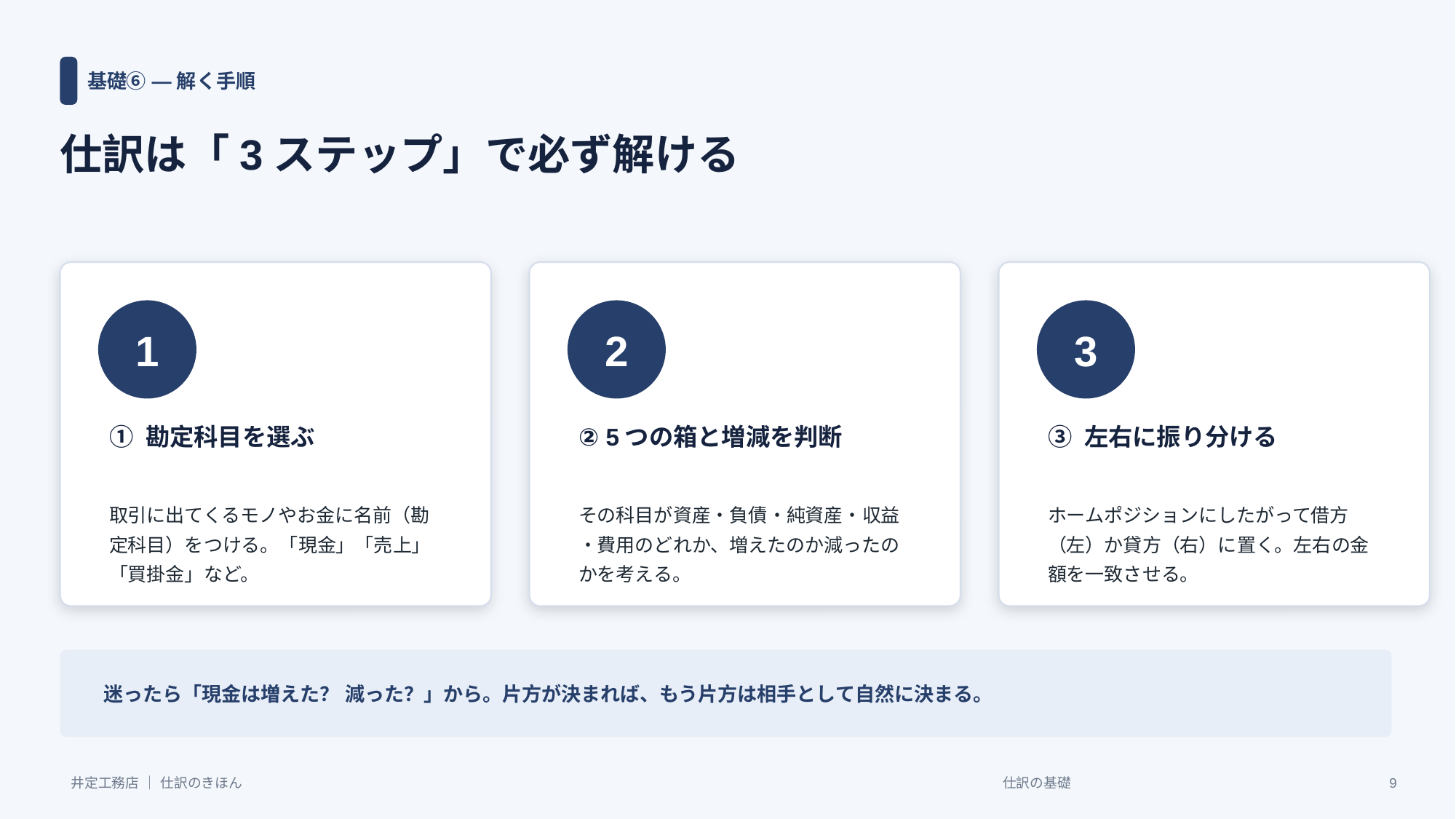

基礎⑥ ― 解く手順
仕訳は「3ステップ」で必ず解ける

1

2

3
① 勘定科目を選ぶ
② 5つの箱と増減を判断
③ 左右に振り分ける
取引に出てくるモノやお金に名前（勘定科目）をつける。「現金」「売上」「買掛金」など。
その科目が資産・負債・純資産・収益・費用のどれか、増えたのか減ったのかを考える。
ホームポジションにしたがって借方（左）か貸方（右）に置く。左右の金額を一致させる。

迷ったら「現金は増えた？ 減った？」から。片方が決まれば、もう片方は相手として自然に決まる。
井定工務店 ｜ 仕訳のきほん
仕訳の基礎
9